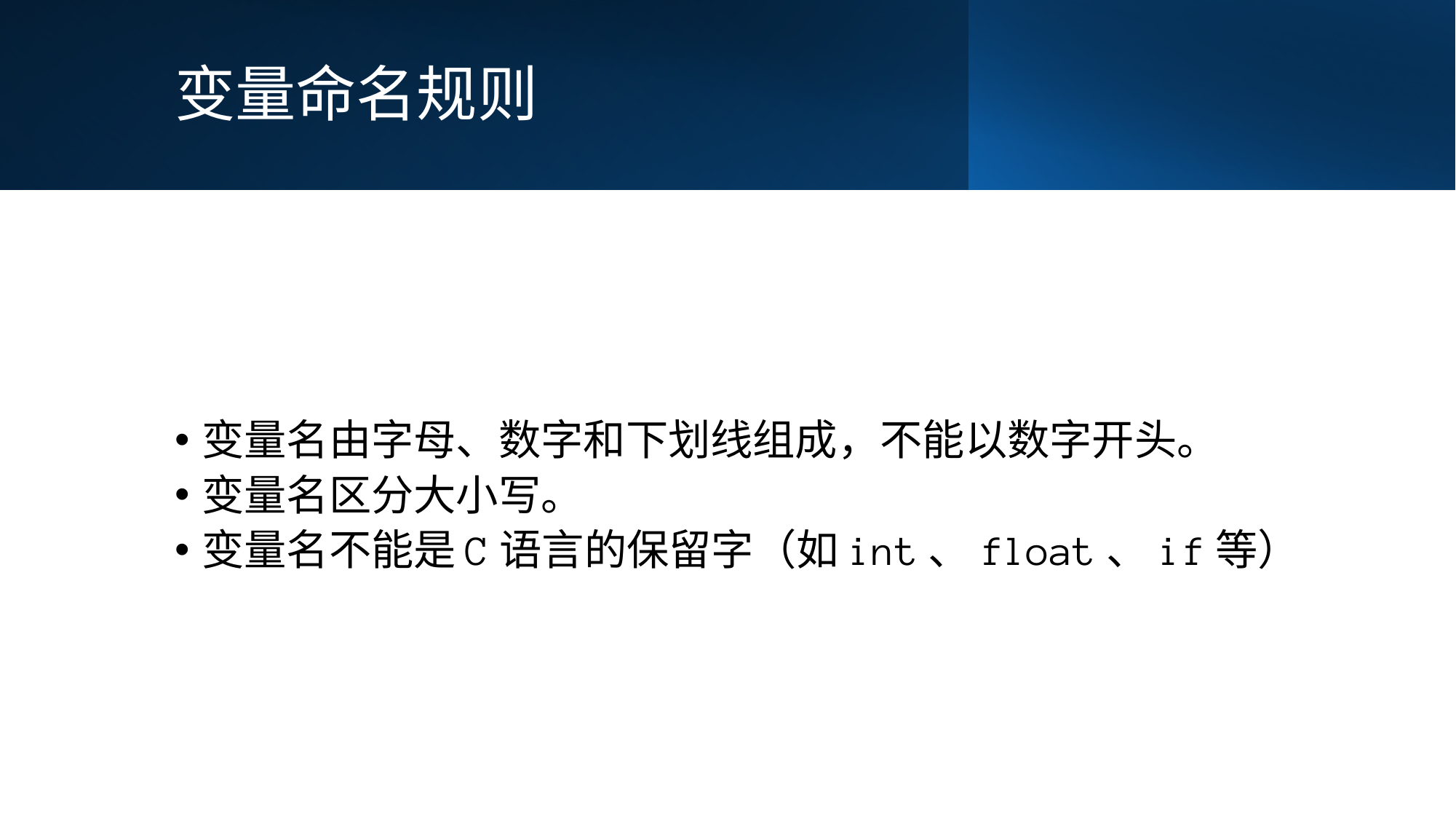

# 变量命名规则
变量名由字母、数字和下划线组成，不能以数字开头。
变量名区分大小写。
变量名不能是C语言的保留字（如int、float、if等）